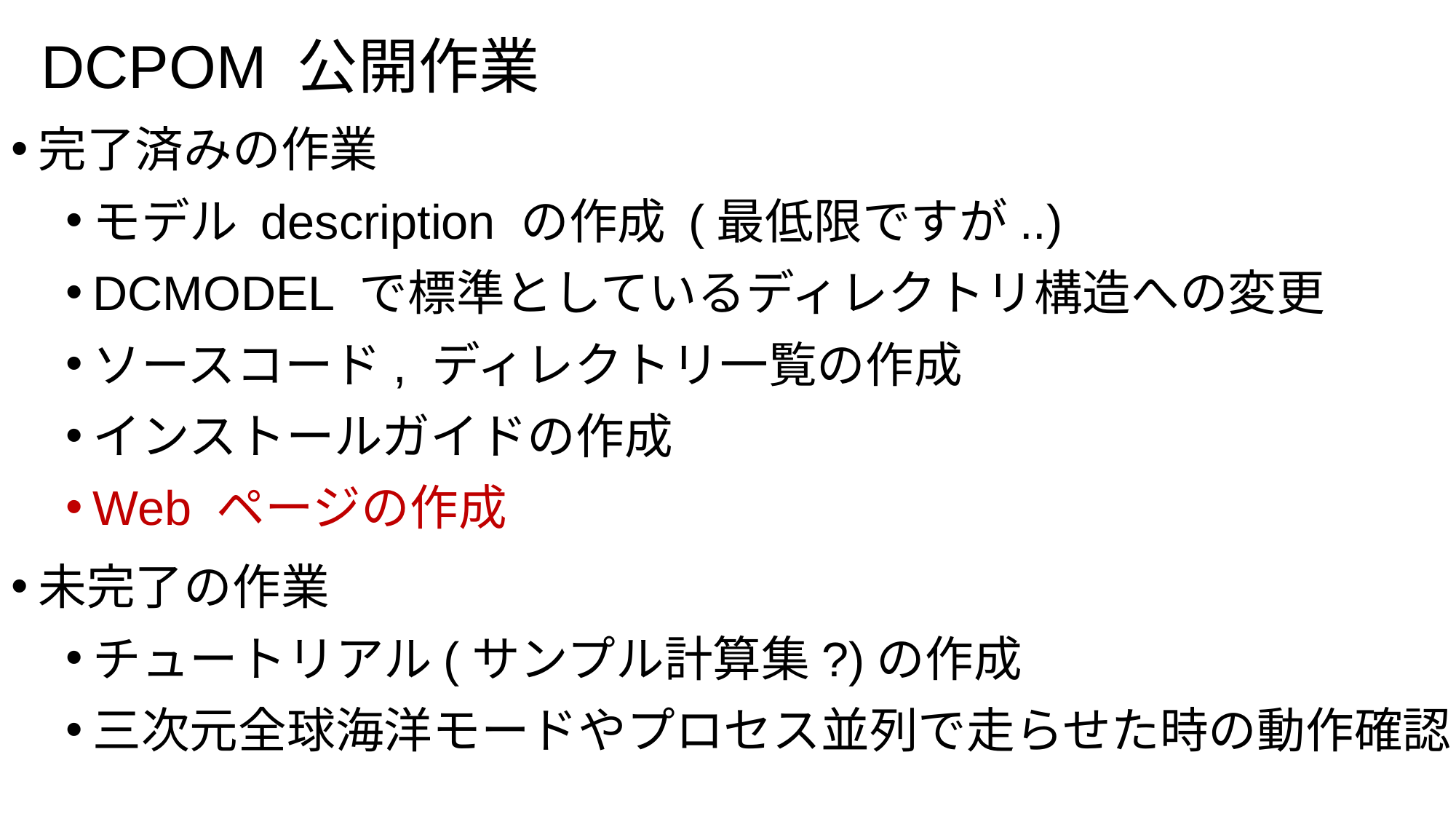

# DCPOM 公開作業
完了済みの作業
モデル description の作成 (最低限ですが..)
DCMODEL で標準としているディレクトリ構造への変更
ソースコード, ディレクトリ一覧の作成
インストールガイドの作成
Web ページの作成
未完了の作業
チュートリアル(サンプル計算集?)の作成
三次元全球海洋モードやプロセス並列で走らせた時の動作確認